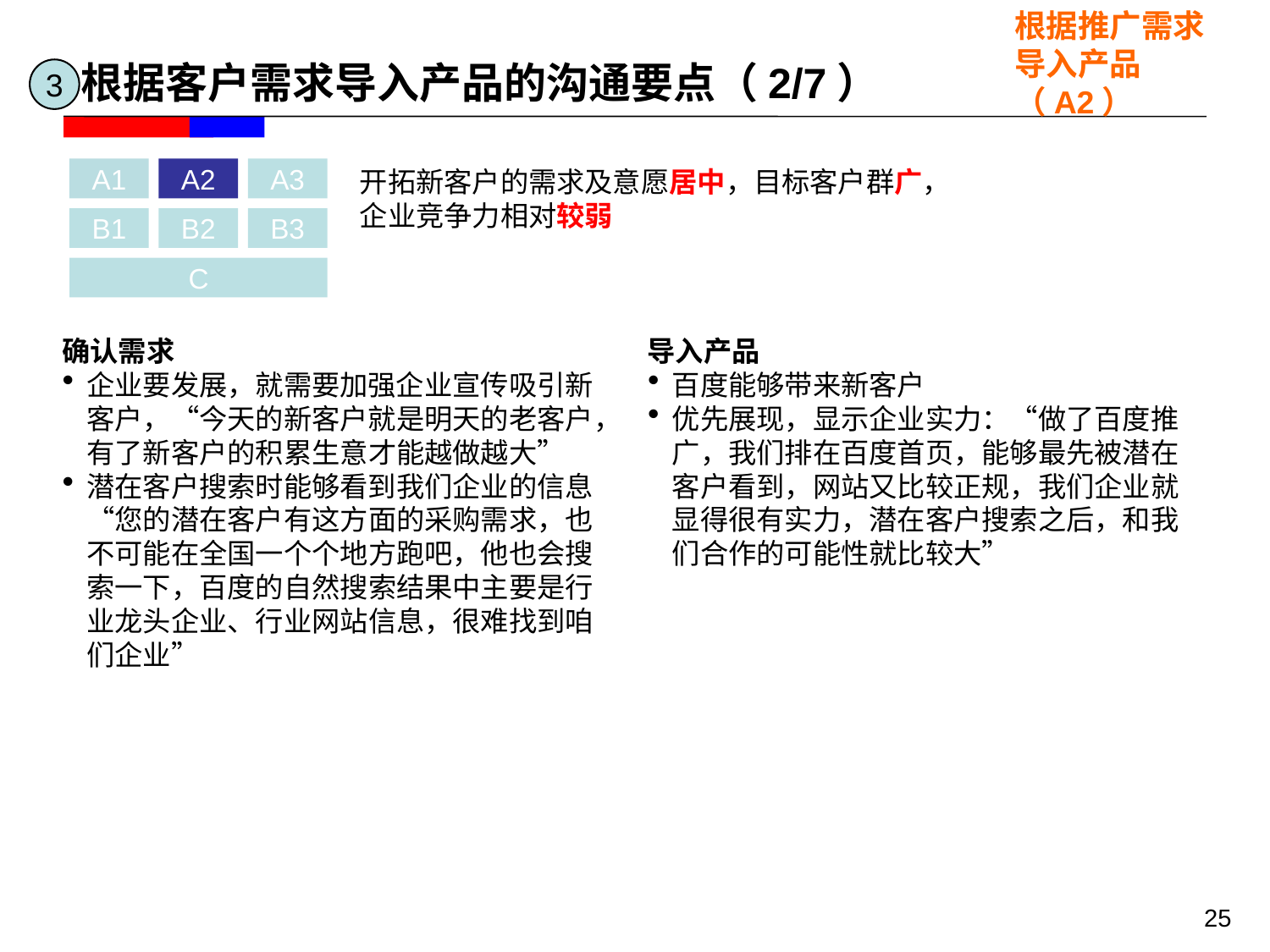

根据推广需求导入产品
（A2）
  根据客户需求导入产品的沟通要点（2/7）
3
开拓新客户的需求及意愿居中，目标客户群广，企业竞争力相对较弱
A1
A2
A3
B1
B2
B3
C
确认需求
企业要发展，就需要加强企业宣传吸引新客户，“今天的新客户就是明天的老客户，有了新客户的积累生意才能越做越大”
潜在客户搜索时能够看到我们企业的信息“您的潜在客户有这方面的采购需求，也不可能在全国一个个地方跑吧，他也会搜索一下，百度的自然搜索结果中主要是行业龙头企业、行业网站信息，很难找到咱们企业”

导入产品
百度能够带来新客户
优先展现，显示企业实力：“做了百度推广，我们排在百度首页，能够最先被潜在客户看到，网站又比较正规，我们企业就显得很有实力，潜在客户搜索之后，和我们合作的可能性就比较大”

25